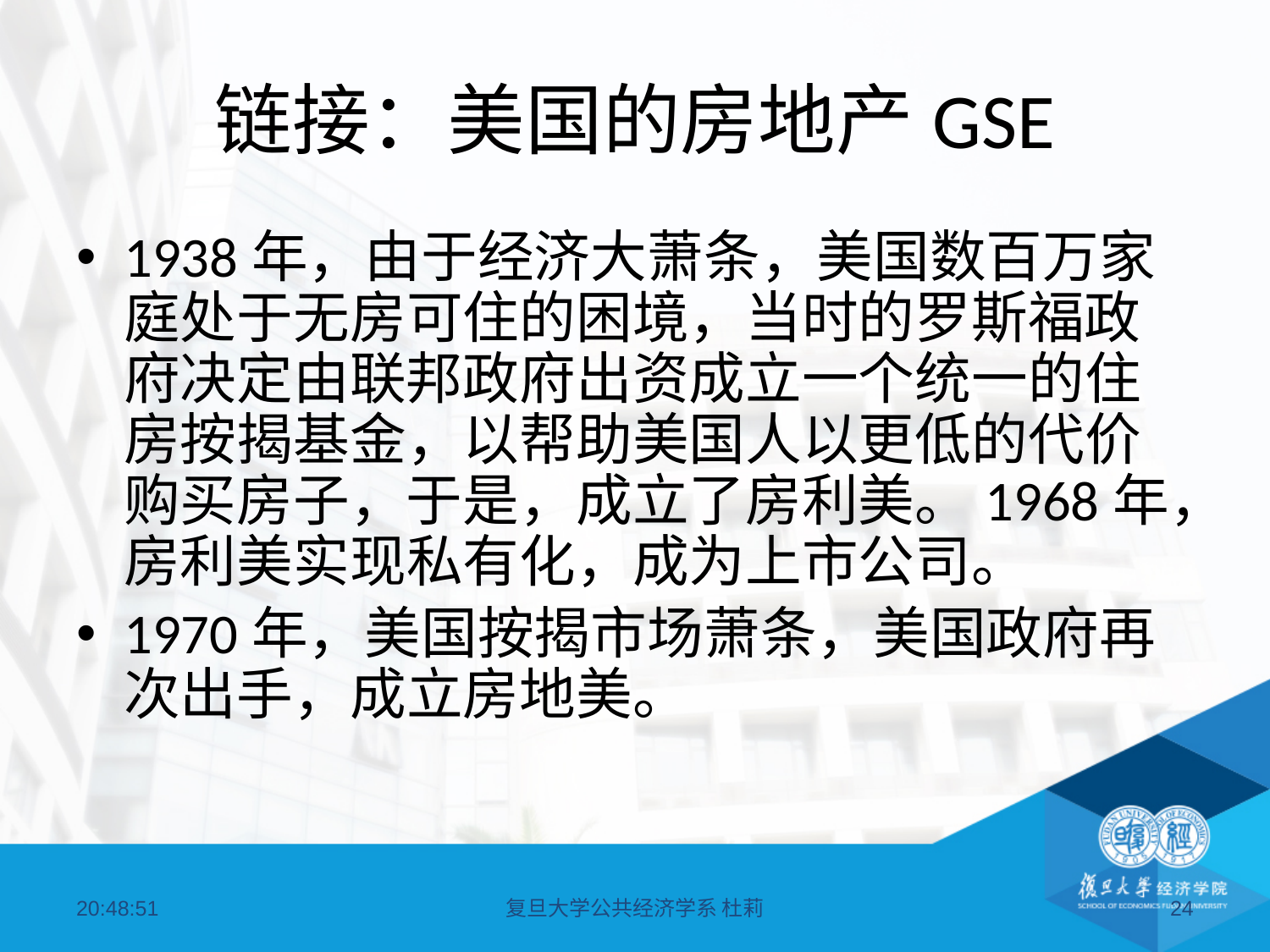

# 链接：美国的房地产GSE
1938年，由于经济大萧条，美国数百万家庭处于无房可住的困境，当时的罗斯福政府决定由联邦政府出资成立一个统一的住房按揭基金，以帮助美国人以更低的代价购买房子，于是，成立了房利美。1968年，房利美实现私有化，成为上市公司。
1970年，美国按揭市场萧条，美国政府再次出手，成立房地美。
20:48:51
复旦大学公共经济学系 杜莉
24